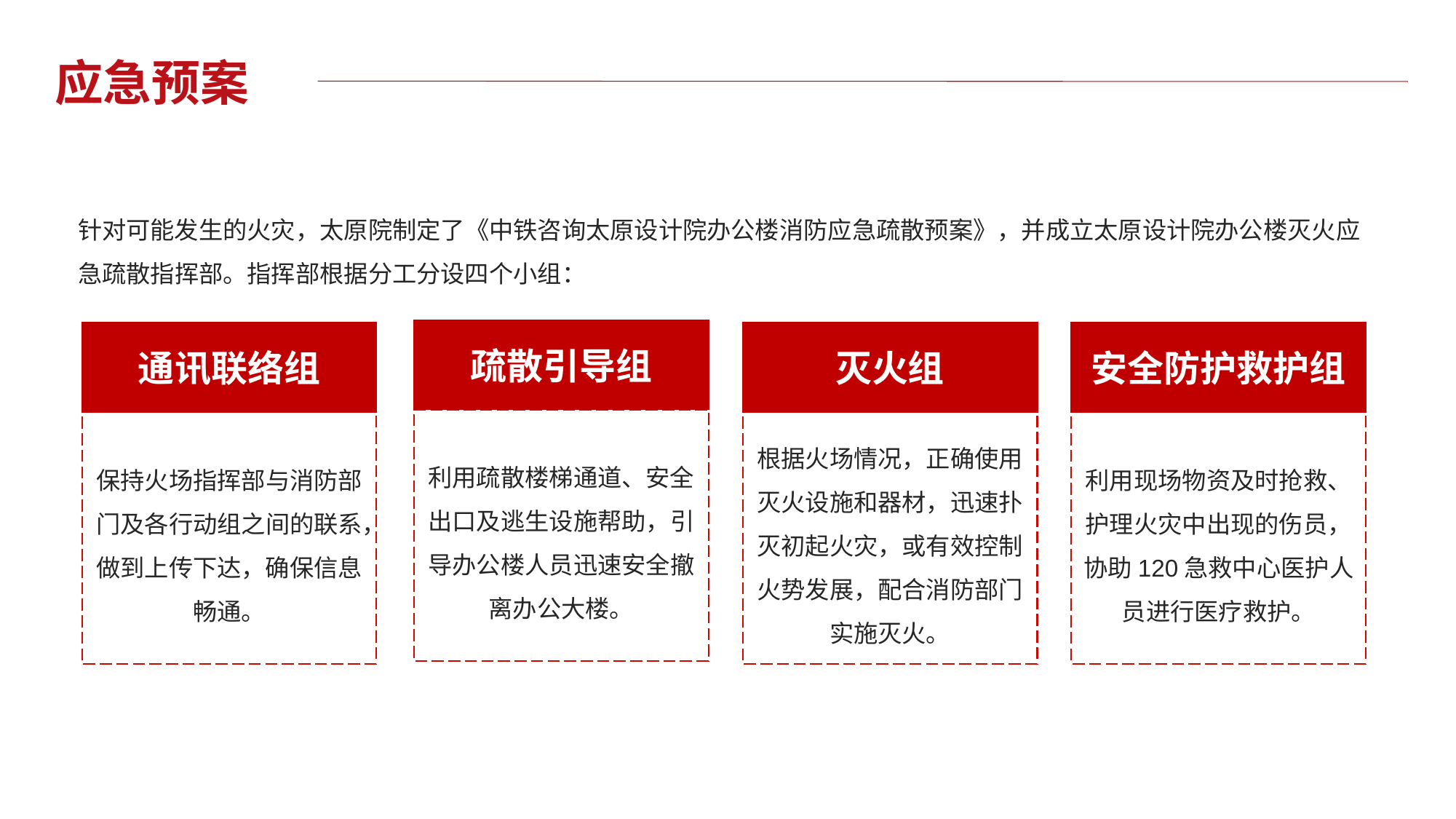

应急预案
针对可能发生的火灾，太原院制定了《中铁咨询太原设计院办公楼消防应急疏散预案》，并成立太原设计院办公楼灭火应急疏散指挥部。指挥部根据分工分设四个小组：
疏散引导组
通讯联络组
灭火组
安全防护救护组
利用疏散楼梯通道、安全出口及逃生设施帮助，引导办公楼人员迅速安全撤离办公大楼。
保持火场指挥部与消防部门及各行动组之间的联系，做到上传下达，确保信息畅通。
根据火场情况，正确使用灭火设施和器材，迅速扑灭初起火灾，或有效控制火势发展，配合消防部门实施灭火。
利用现场物资及时抢救、护理火灾中出现的伤员，协助120急救中心医护人员进行医疗救护。